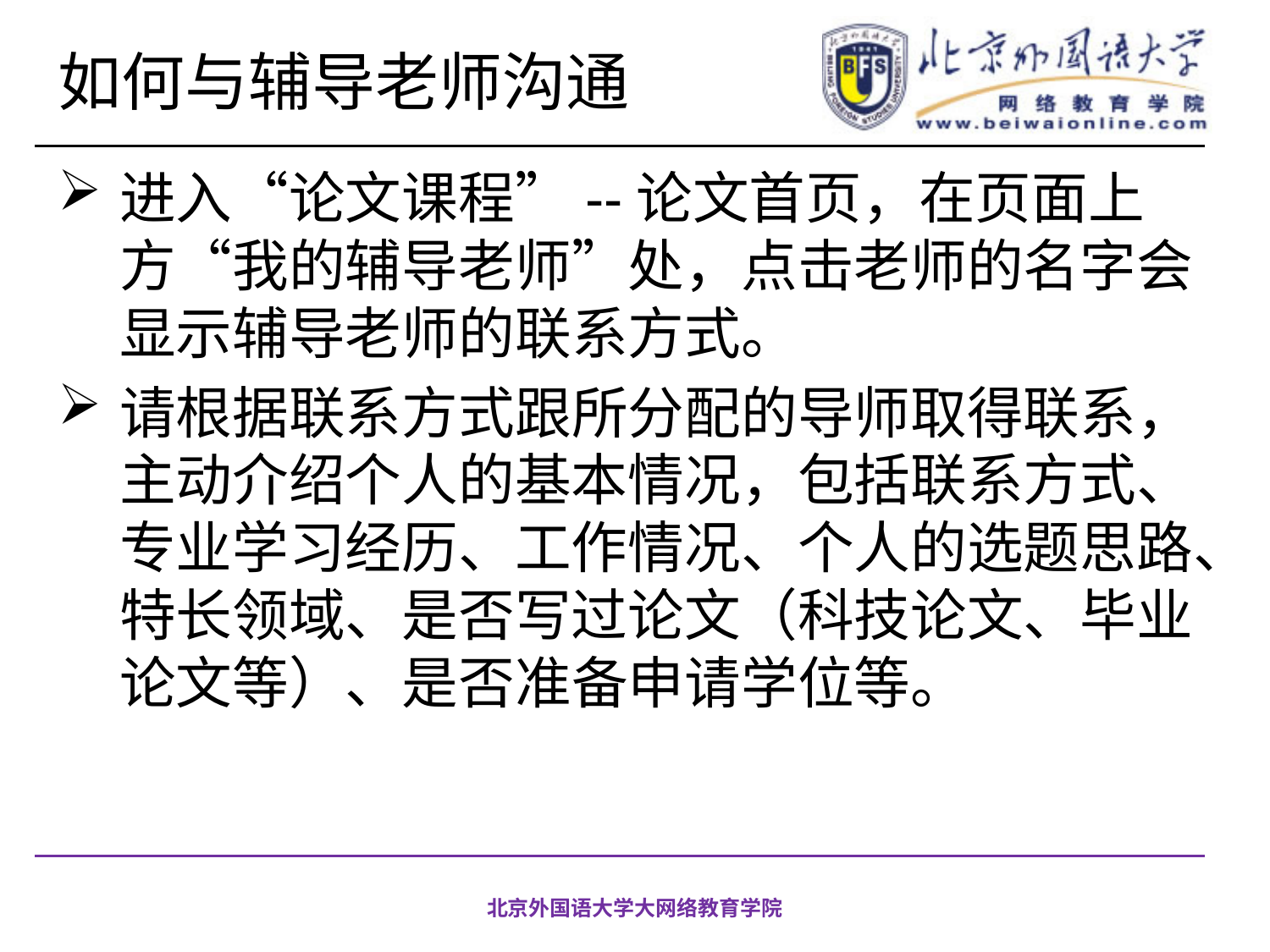

# 如何与辅导老师沟通
进入“论文课程”--论文首页，在页面上方“我的辅导老师”处，点击老师的名字会显示辅导老师的联系方式。
请根据联系方式跟所分配的导师取得联系，主动介绍个人的基本情况，包括联系方式、专业学习经历、工作情况、个人的选题思路、特长领域、是否写过论文（科技论文、毕业论文等）、是否准备申请学位等。

北京外国语大学大网络教育学院
27